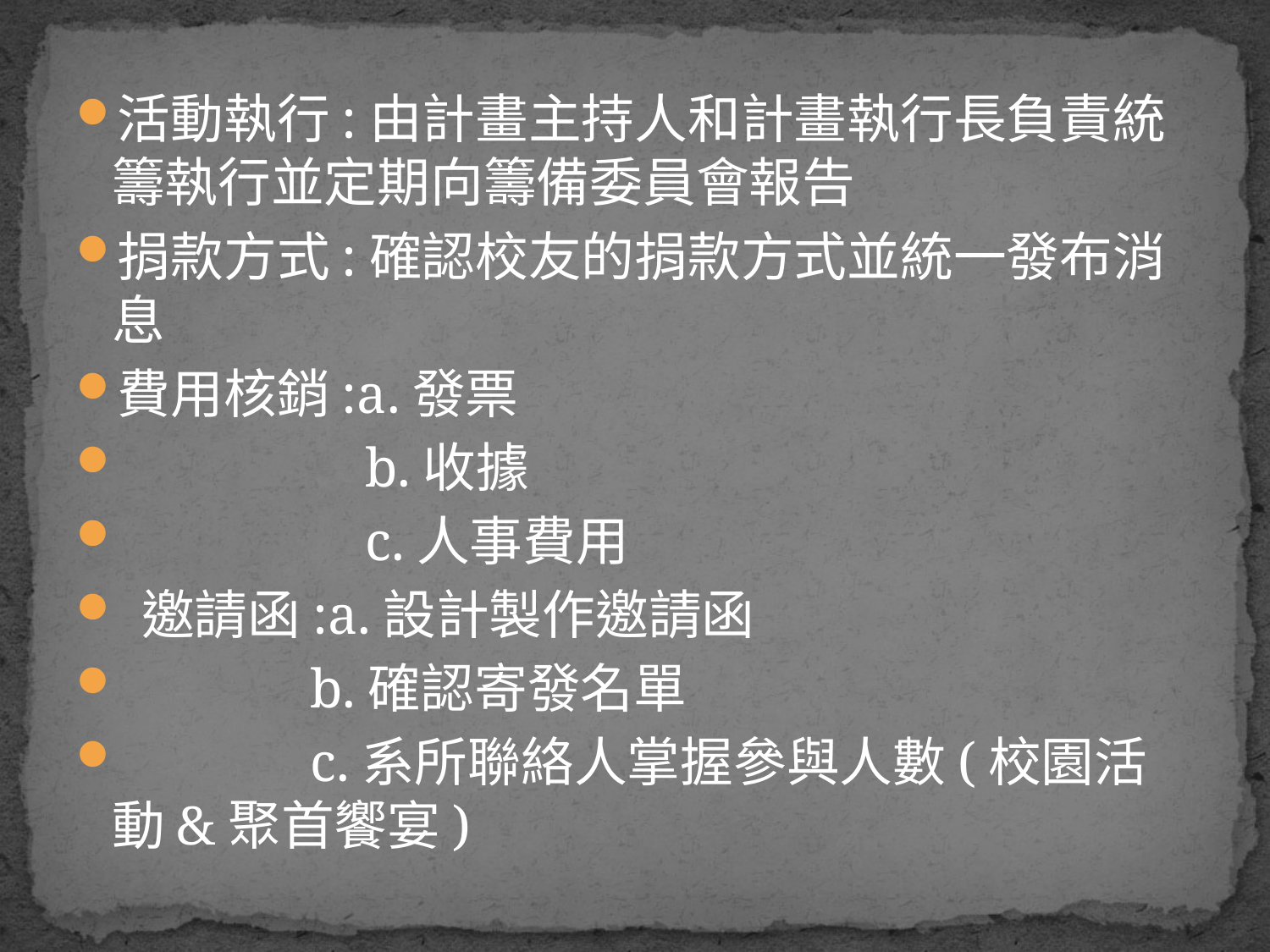

活動執行:由計畫主持人和計畫執行長負責統籌執行並定期向籌備委員會報告
捐款方式:確認校友的捐款方式並統一發布消息
費用核銷:a.發票
                  b.收據
                  c.人事費用
 邀請函:a.設計製作邀請函
              b.確認寄發名單
              c.系所聯絡人掌握參與人數(校園活動&聚首饗宴)